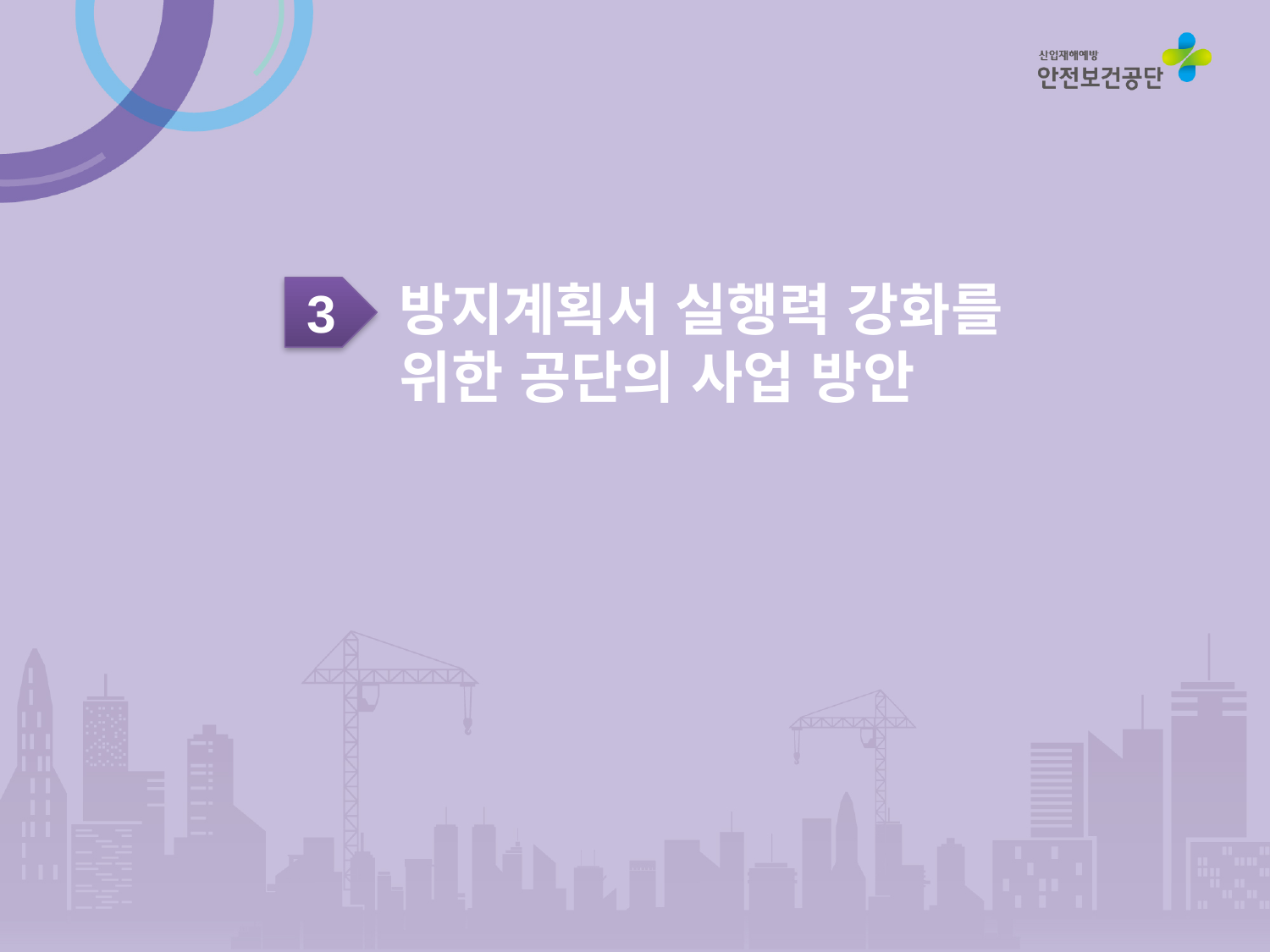

방지계획서 실행력 강화를 위한 공단의 사업 방안
3